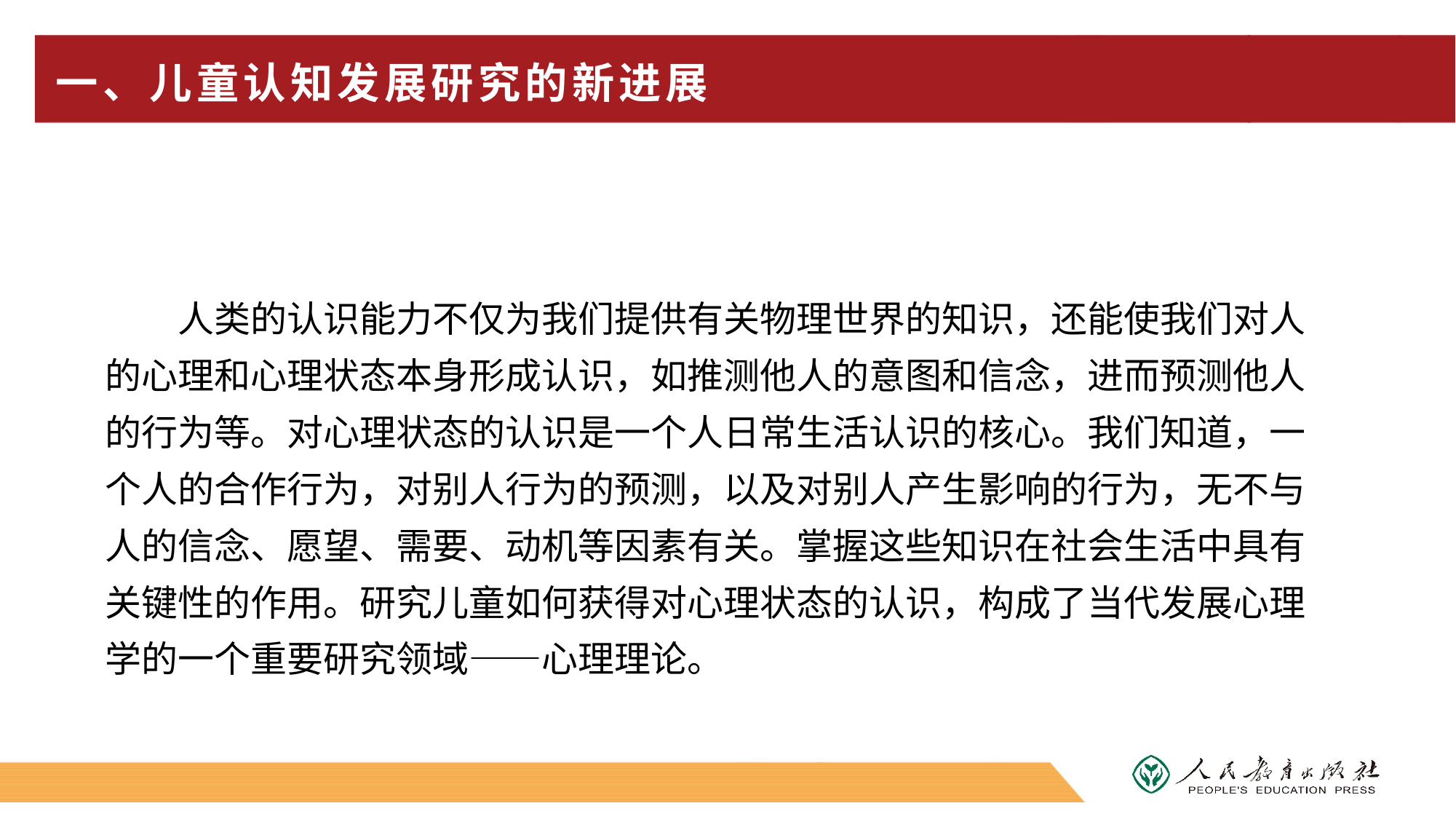

# 一、儿童认知发展研究的新进展

人类的认识能力不仅为我们提供有关物理世界的知识，还能使我们对人的心理和心理状态本身形成认识，如推测他人的意图和信念，进而预测他人的行为等。对心理状态的认识是一个人日常生活认识的核心。我们知道，一个人的合作行为，对别人行为的预测，以及对别人产生影响的行为，无不与人的信念、愿望、需要、动机等因素有关。掌握这些知识在社会生活中具有关键性的作用。研究儿童如何获得对心理状态的认识，构成了当代发展心理学的一个重要研究领域——心理理论。